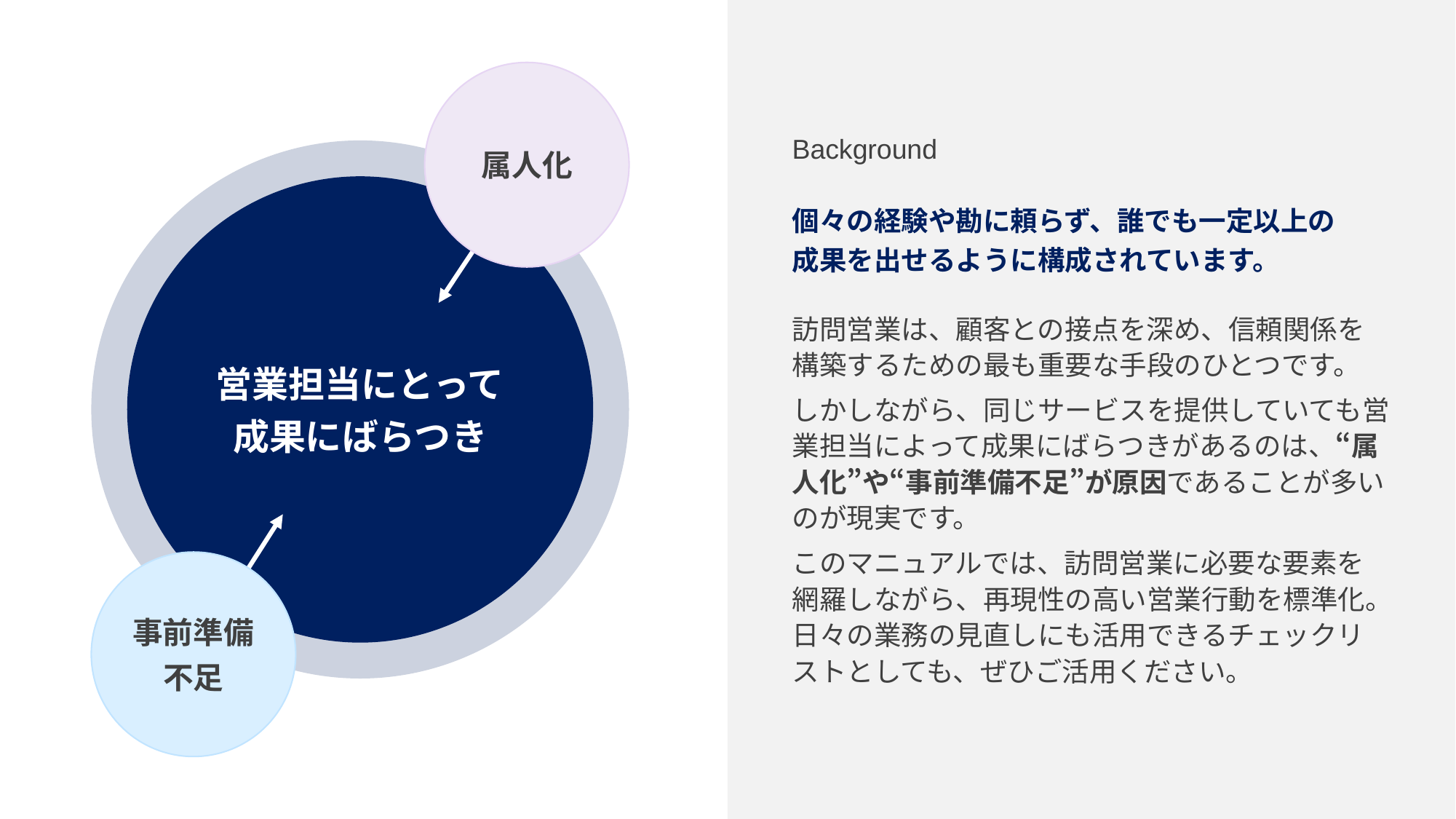

Background

個々の経験や勘に頼らず、誰でも一定以上の
成果を出せるように構成されています。

訪問営業は、顧客との接点を深め、信頼関係を構築するための最も重要な手段のひとつです。
しかしながら、同じサービスを提供していても営業担当によって成果にばらつきがあるのは、“属人化”や“事前準備不足”が原因であることが多いのが現実です。
このマニュアルでは、訪問営業に必要な要素を網羅しながら、再現性の高い営業行動を標準化。
日々の業務の見直しにも活用できるチェックリストとしても、ぜひご活用ください。
属人化

営業担当にとって
成果にばらつき
事前準備
不足